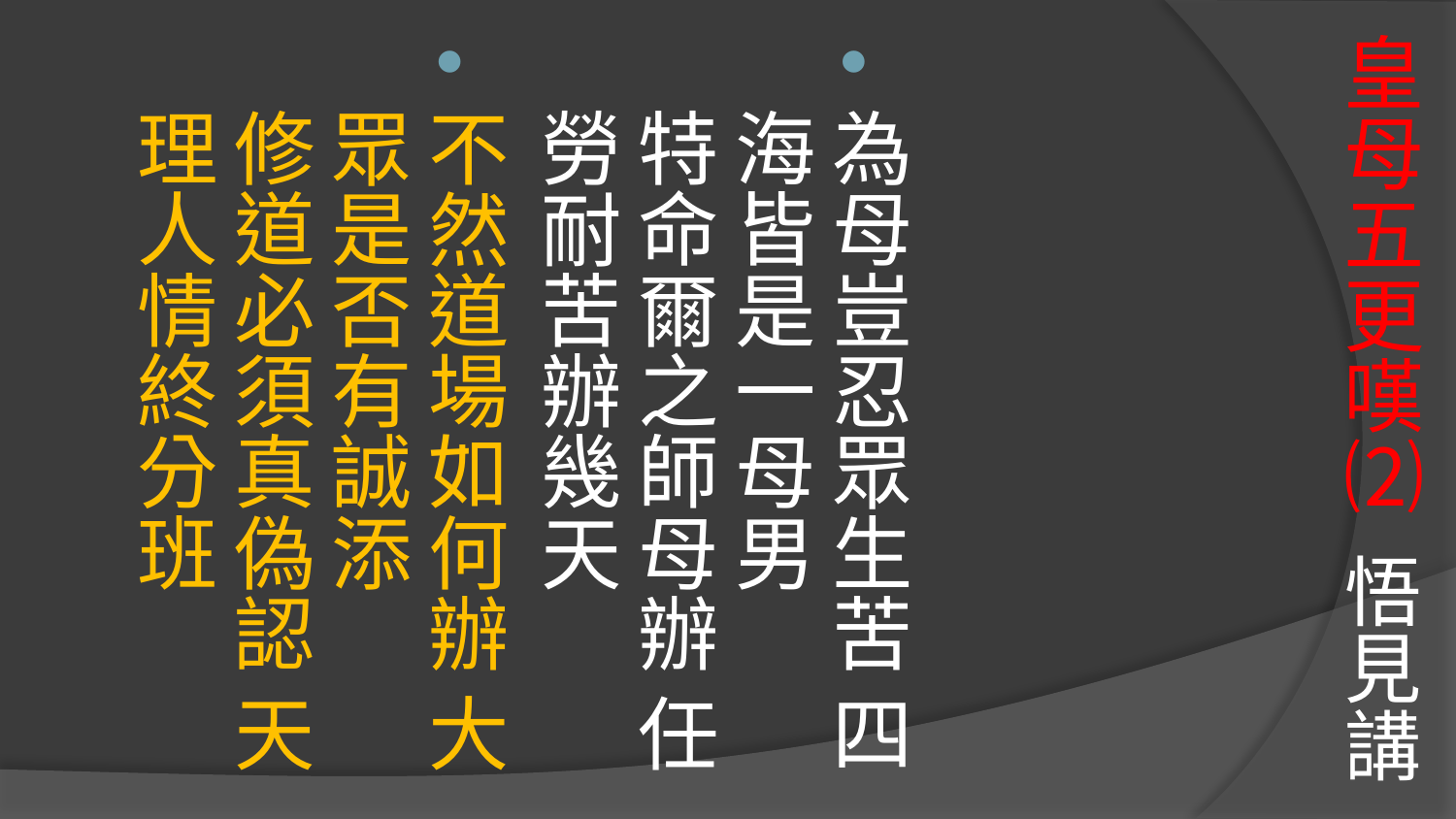

# 皇母五更嘆⑵  悟見講
為母豈忍眾生苦 四海皆是一母男
特命爾之師母辦 任勞耐苦辦幾天
不然道場如何辦 大眾是否有誠添
修道必須真偽認 天理人情終分班